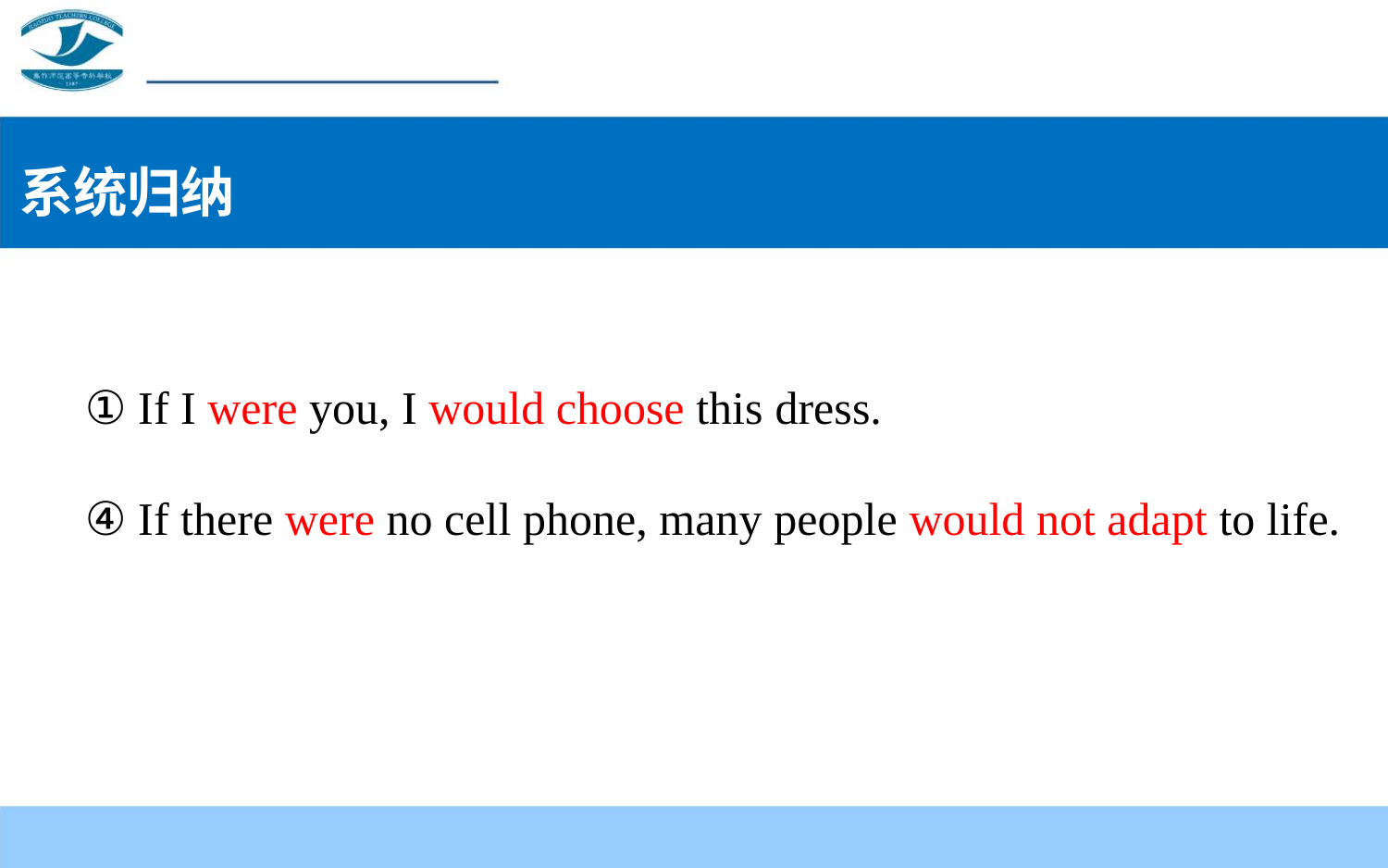

系统归纳
① If I were you, I would choose this dress.
④ If there were no cell phone, many people would not adapt to life.